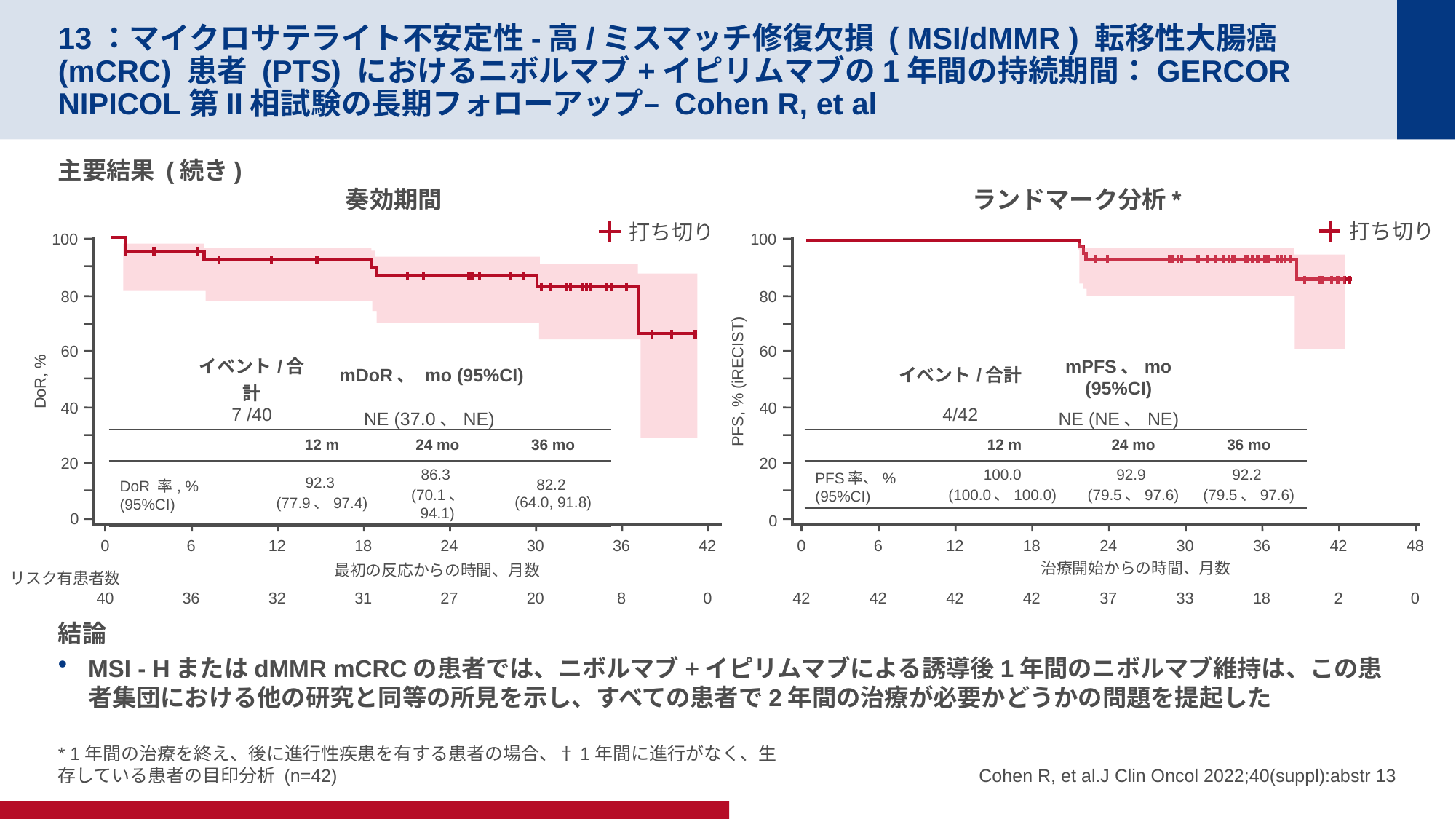

# 13：マイクロサテライト不安定性-高/ミスマッチ修復欠損 ( MSI/dMMR ) 転移性大腸癌 (mCRC) 患者 (PTS) におけるニボルマブ+イピリムマブの1年間の持続期間：GERCOR NIPICOL第II相試験の長期フォローアップ– Cohen R, et al
主要結果 (続き)
結論
MSI - HまたはdMMR mCRCの患者では、ニボルマブ+イピリムマブによる誘導後1年間のニボルマブ維持は、この患者集団における他の研究と同等の所見を示し、すべての患者で2年間の治療が必要かどうかの問題を提起した
奏効期間
ランドマーク分析*
打ち切り
打ち切り
100
100

80
80

60
60
| イベント/合計 | mDoR、 mo (95%CI) |
| --- | --- |
| 7 /40 | NE (37.0、NE) |
| イベント/合計 | mPFS、mo (95%CI) |
| --- | --- |
| 4/42 | NE (NE、NE) |

DoR, %
PFS, % (iRECIST)
40
40

|  | 12 m | 24 mo | 36 mo |
| --- | --- | --- | --- |
| DoR 率, % (95%CI) | 92.3 (77.9、97.4) | 86.3 (70.1、 94.1) | 82.2 (64.0, 91.8) |
|  | 12 m | 24 mo | 36 mo |
| --- | --- | --- | --- |
| PFS率、% (95%CI) | 100.0 (100.0、100.0) | 92.9 (79.5、97.6) | 92.2 (79.5、97.6) |
20
20

0
0

0
6
12
18
24
30
36
42

0
6
12
18
24
30
36
42
48
治療開始からの時間、月数
最初の反応からの時間、月数
リスク有患者数
40
36
32
31
27
20
8
0
42
42
42
42
37
33
18
2
0
* 1年間の治療を終え、後に進行性疾患を有する患者の場合、†1年間に進行がなく、生存している患者の目印分析 (n=42)
Cohen R, et al.J Clin Oncol 2022;40(suppl):abstr 13